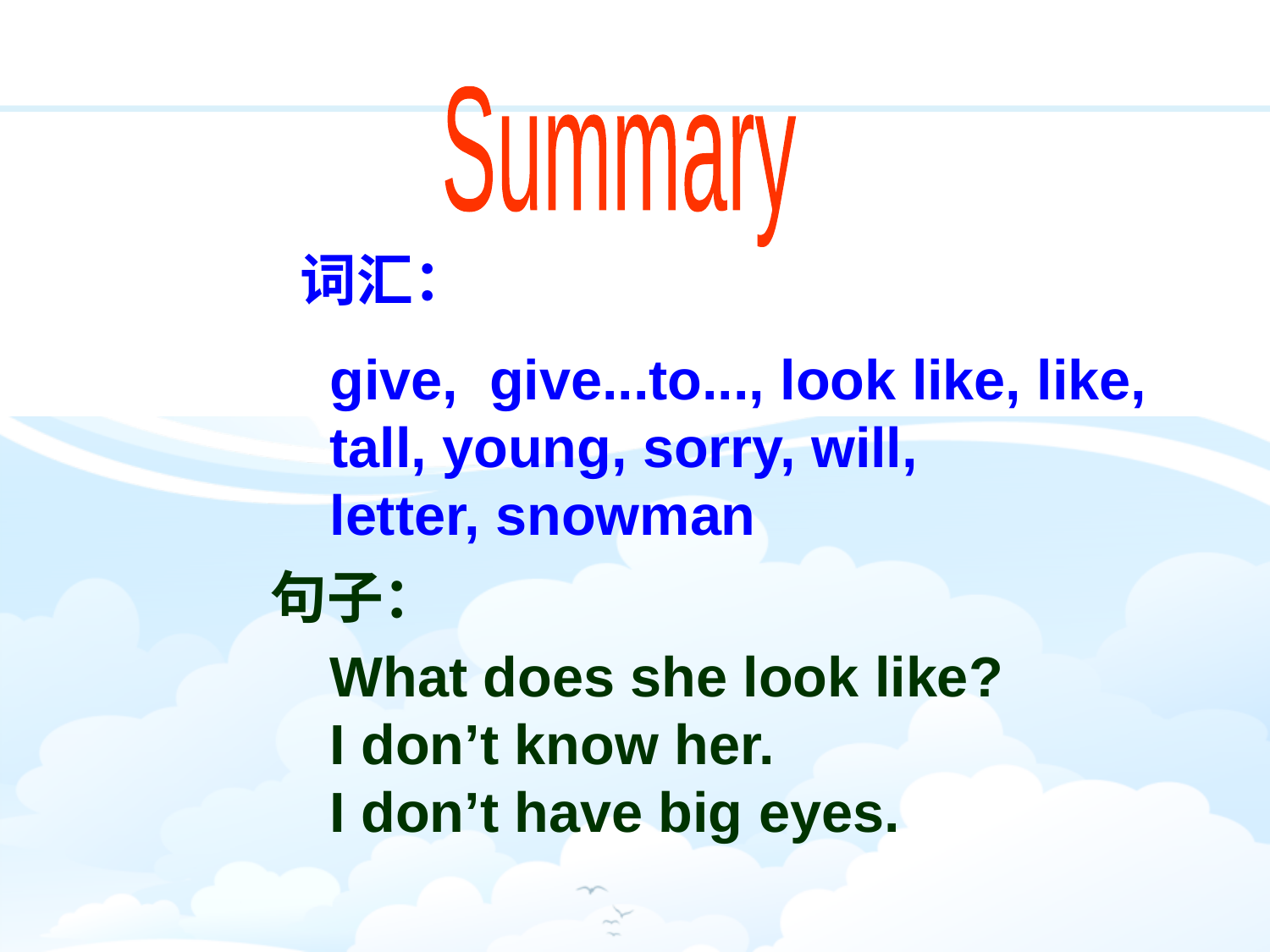

Summary
词汇：
give,  give...to..., look like, like,
tall, young, sorry, will,
letter, snowman
句子：
What does she look like?
I don’t know her.
I don’t have big eyes.